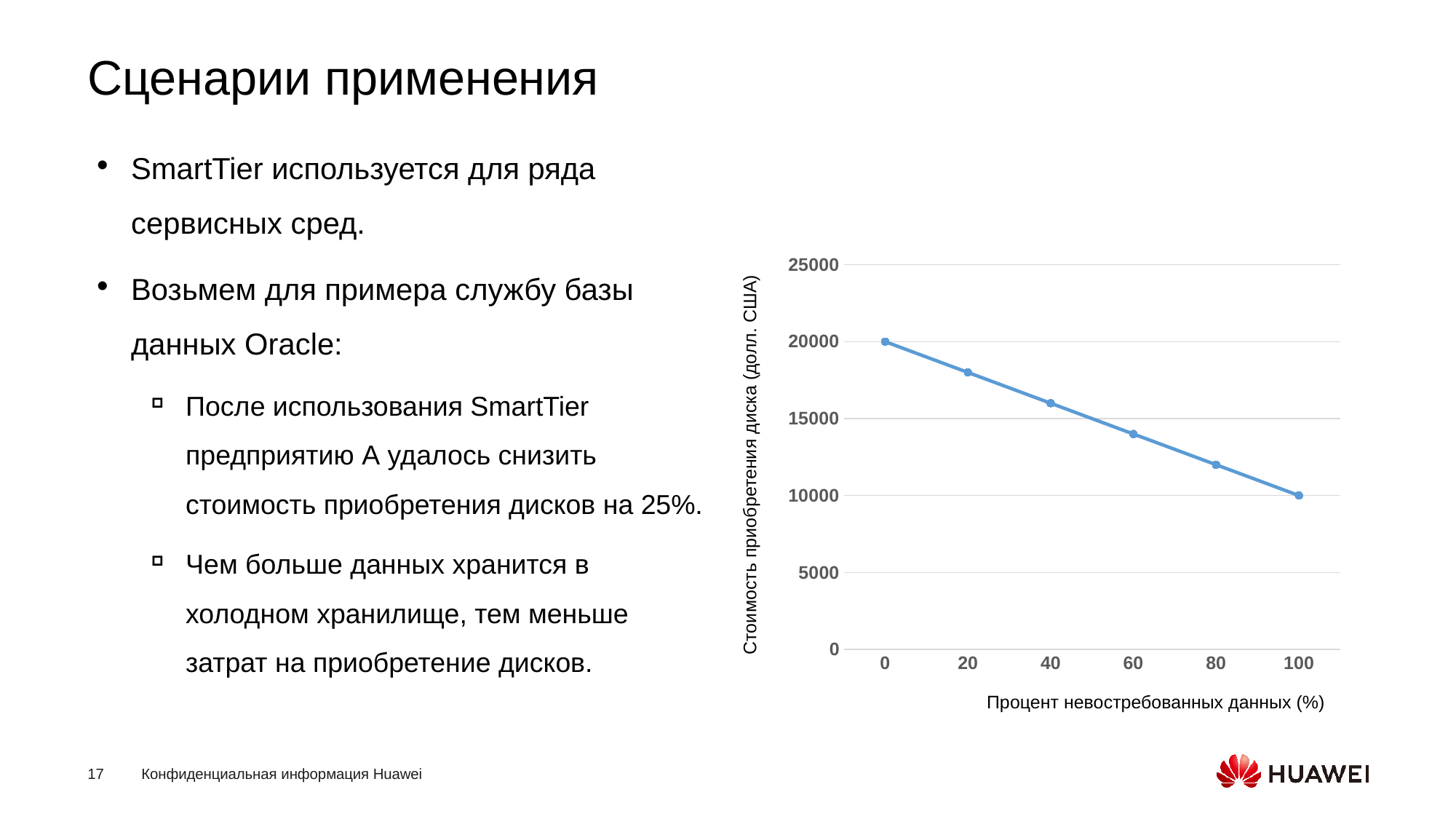

# Сценарии применения
SmartTier используется для ряда сервисных сред.
Возьмем для примера службу базы данных Oracle:
После использования SmartTier предприятию А удалось снизить стоимость приобретения дисков на 25%.
Чем больше данных хранится в холодном хранилище, тем меньше затрат на приобретение дисков.
Стоимость приобретения диска (долл. США)

### Chart

| Category | 系列 1 |
|---|---|
| 0 | 20000.0 |
| 20 | 18000.0 |
| 40 | 16000.0 |
| 60 | 14000.0 |
| 80 | 12000.0 |
| 100 | 10000.0 |
Процент невостребованных данных (%)